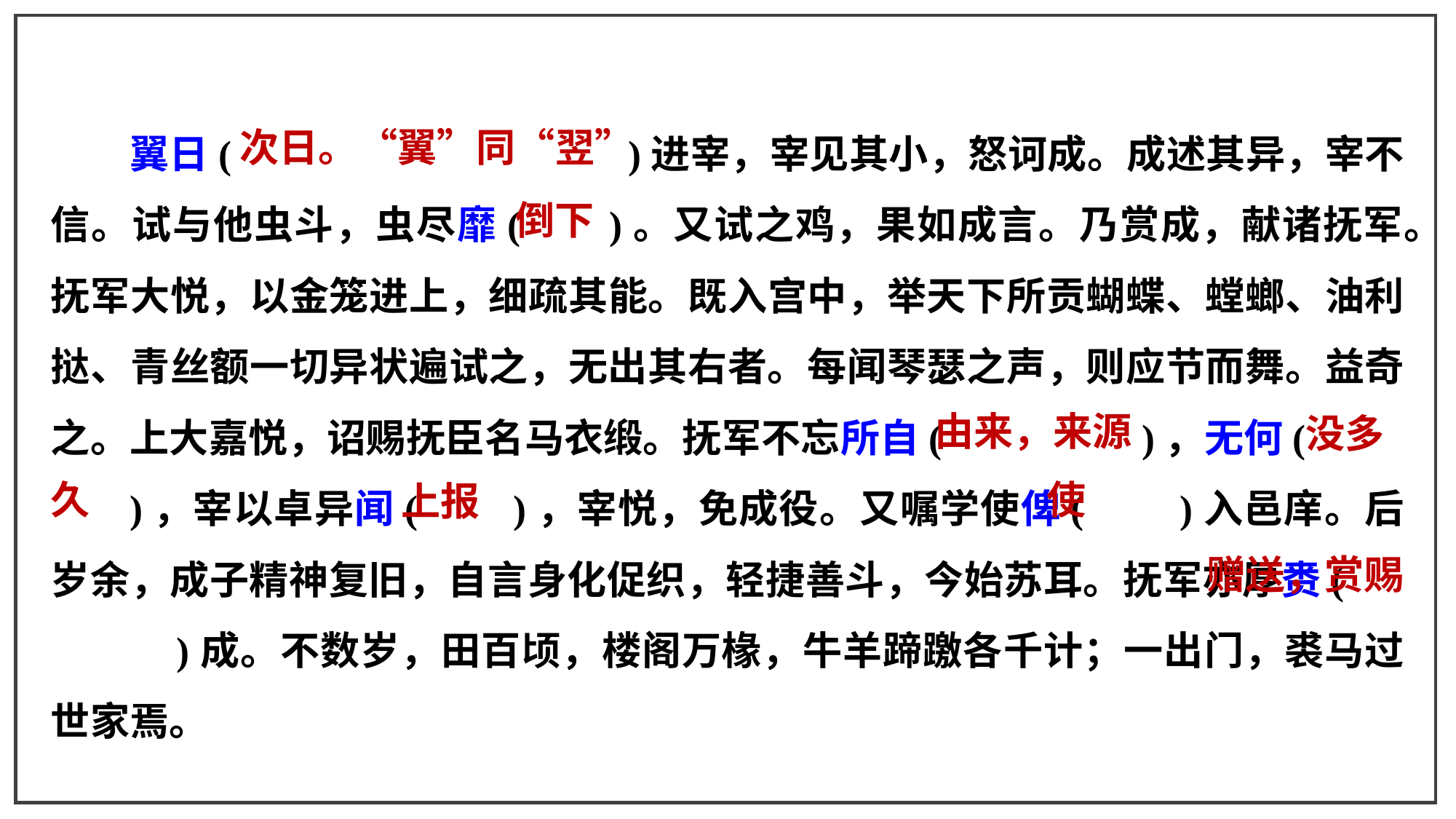

翼日(		     	              )进宰，宰见其小，怒诃成。成述其异，宰不信。试与他虫斗，虫尽靡(	)。又试之鸡，果如成言。乃赏成，献诸抚军。抚军大悦，以金笼进上，细疏其能。既入宫中，举天下所贡蝴蝶、螳螂、油利挞、青丝额一切异状遍试之，无出其右者。每闻琴瑟之声，则应节而舞。益奇之。上大嘉悦，诏赐抚臣名马衣缎。抚军不忘所自(		)，无何(
)，宰以卓异闻(         )，宰悦，免成役。又嘱学使俾(         )入邑庠。后岁余，成子精神复旧，自言身化促织，轻捷善斗，今始苏耳。抚军亦厚赉(                   )成。不数岁，田百顷，楼阁万椽，牛羊蹄躈各千计；一出门，裘马过世家焉。
次日。“翼”同“翌”
倒下
由来，来源
没多
久
使
上报
赠送，赏赐